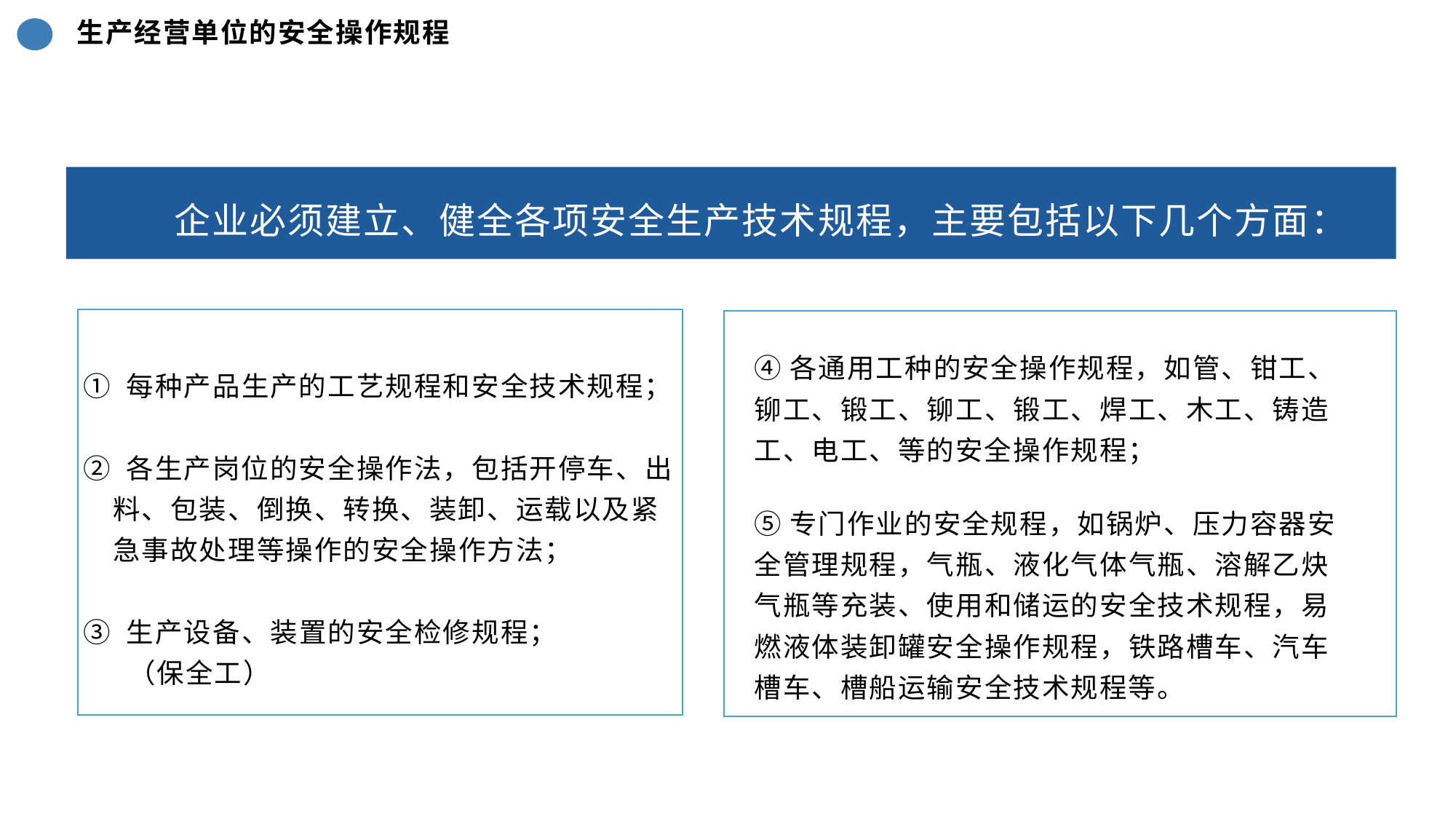

生产经营单位的安全操作规程

 企业必须建立、健全各项安全生产技术规程，主要包括以下几个方面：

    ① 每种产品生产的工艺规程和安全技术规程；
    ② 各生产岗位的安全操作法，包括开停车、出
       料、包装、倒换、转换、装卸、运载以及紧
       急事故处理等操作的安全操作方法；
    ③ 生产设备、装置的安全检修规程；
         （保全工）

④各通用工种的安全操作规程，如管、钳工、铆工、锻工、铆工、锻工、焊工、木工、铸造工、电工、等的安全操作规程；

⑤专门作业的安全规程，如锅炉、压力容器安全管理规程，气瓶、液化气体气瓶、溶解乙炔气瓶等充装、使用和储运的安全技术规程，易燃液体装卸罐安全操作规程，铁路槽车、汽车槽车、槽船运输安全技术规程等。